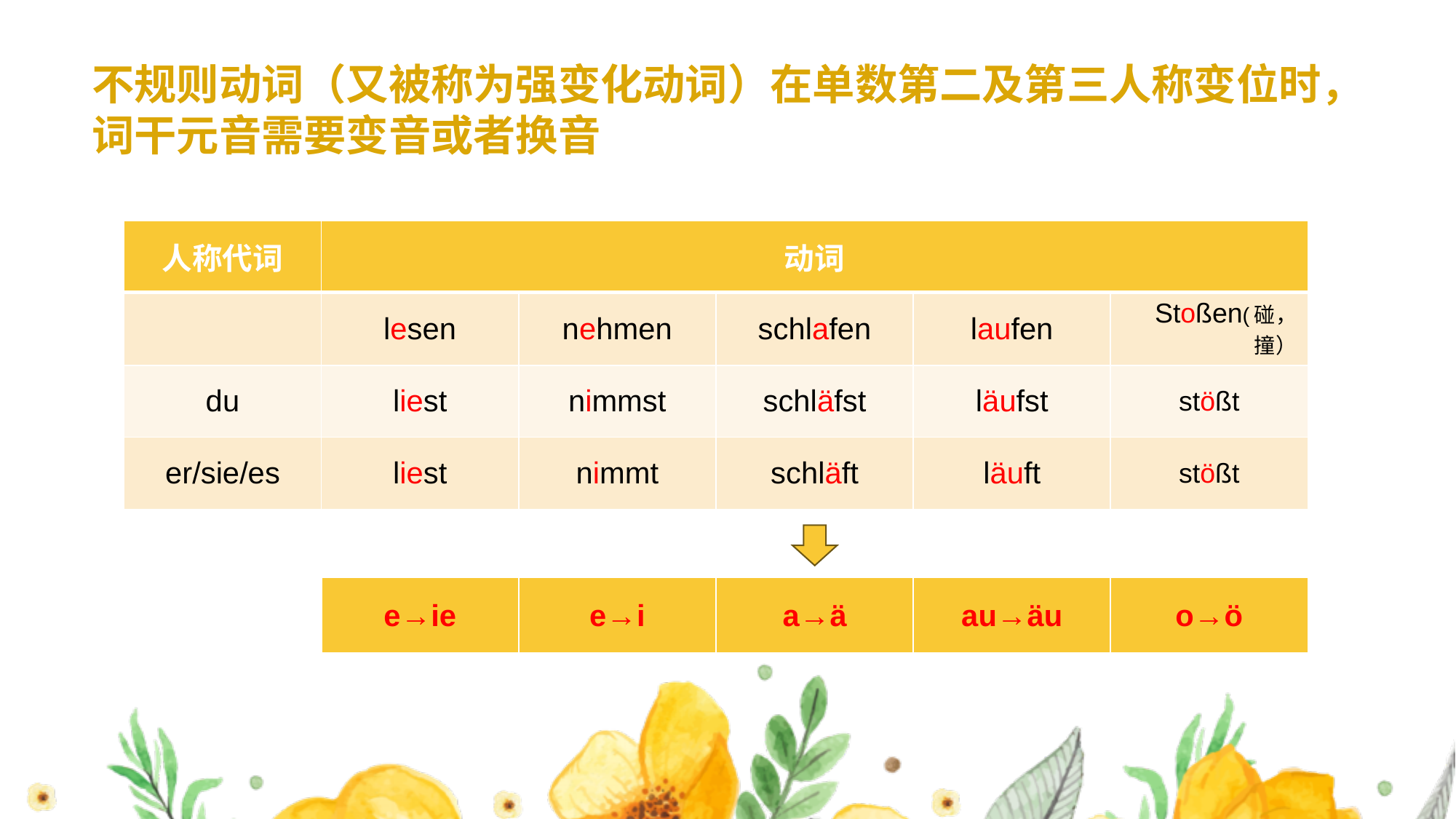

# 不规则动词（又被称为强变化动词）在单数第二及第三人称变位时，词干元音需要变音或者换音
| 人称代词 | 动词 |  |  |  |  |
| --- | --- | --- | --- | --- | --- |
|  | lesen | nehmen | schlafen | laufen | Stoßen(碰，撞） |
| du | liest | nimmst | schläfst | läufst | stößt |
| er/sie/es | liest | nimmt | schläft | läuft | stößt |

| e→ie | e→i | a→ä | au→äu | o→ö |
| --- | --- | --- | --- | --- |